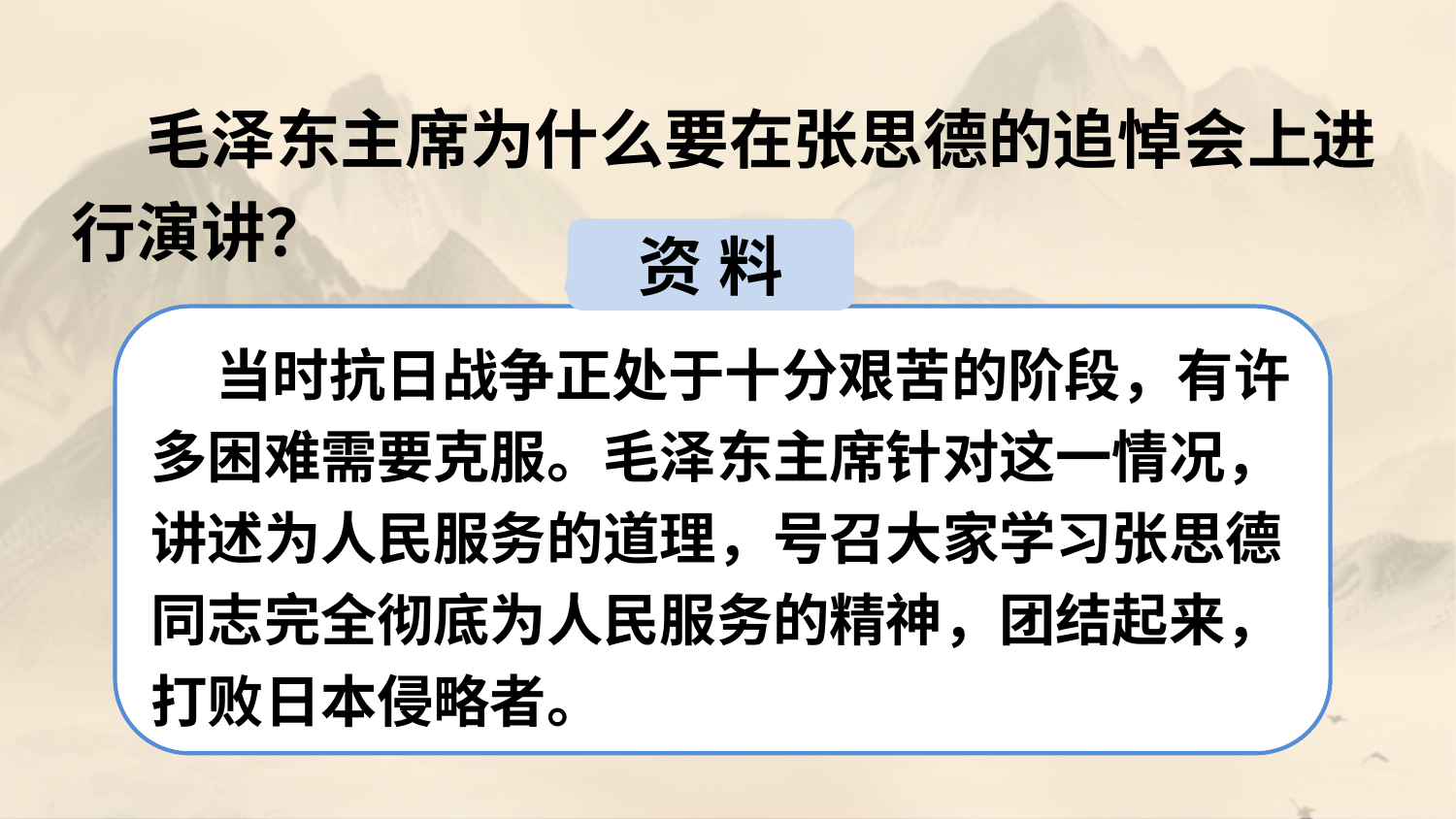

毛泽东主席为什么要在张思德的追悼会上进行演讲？
资 料
    当时抗日战争正处于十分艰苦的阶段，有许多困难需要克服。毛泽东主席针对这一情况，讲述为人民服务的道理，号召大家学习张思德同志完全彻底为人民服务的精神，团结起来，打败日本侵略者。